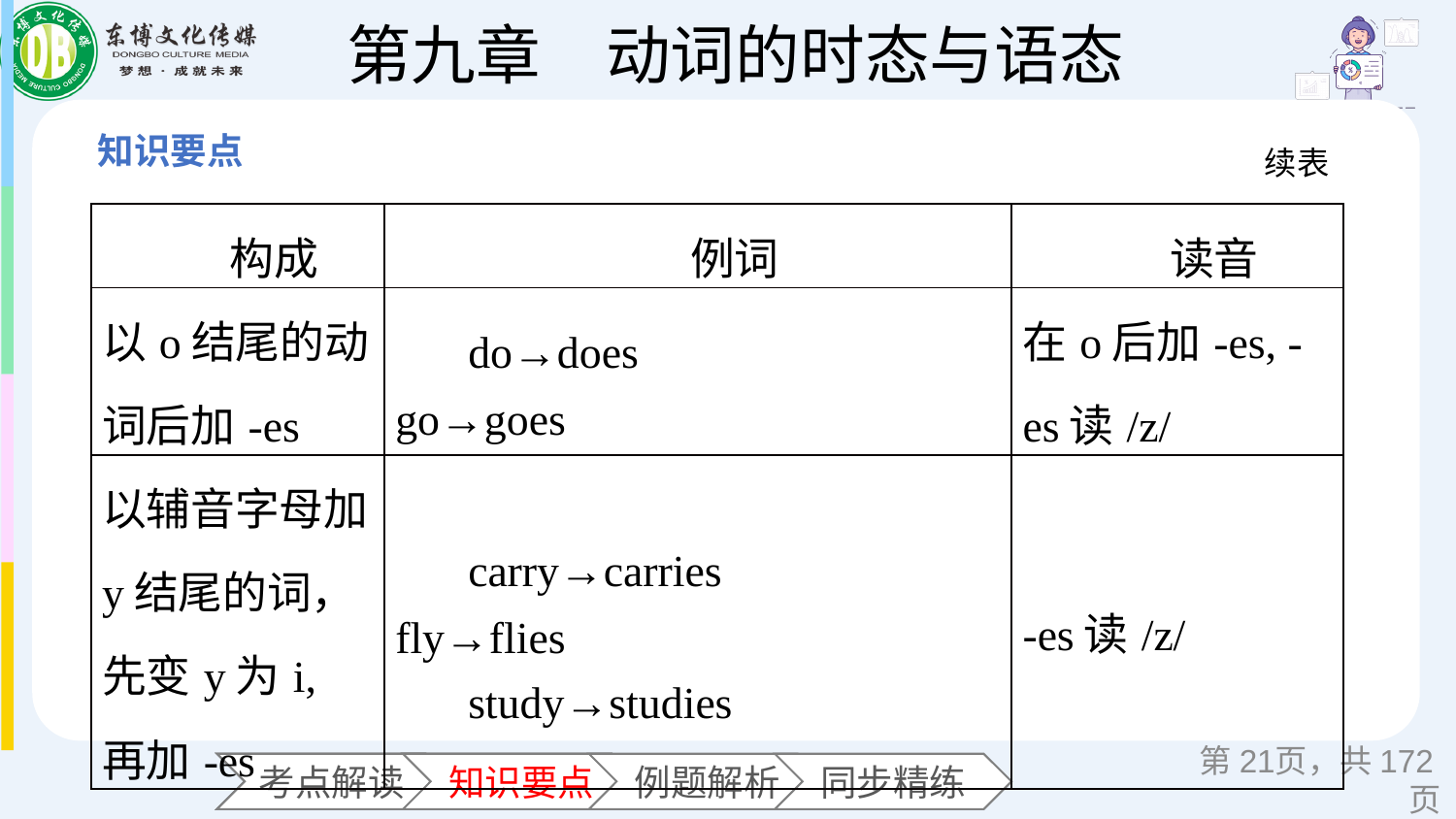

续表
| 构成 | 例词 | 读音 |
| --- | --- | --- |
| 以o结尾的动词后加-es | do→does　　　　go→goes | 在o后加-es, -es读/z/ |
| 以辅音字母加y结尾的词， 先变y为i, 再加-es | carry→carries　　fly→flies study→studies | -es读/z/ |
第21页，共172页